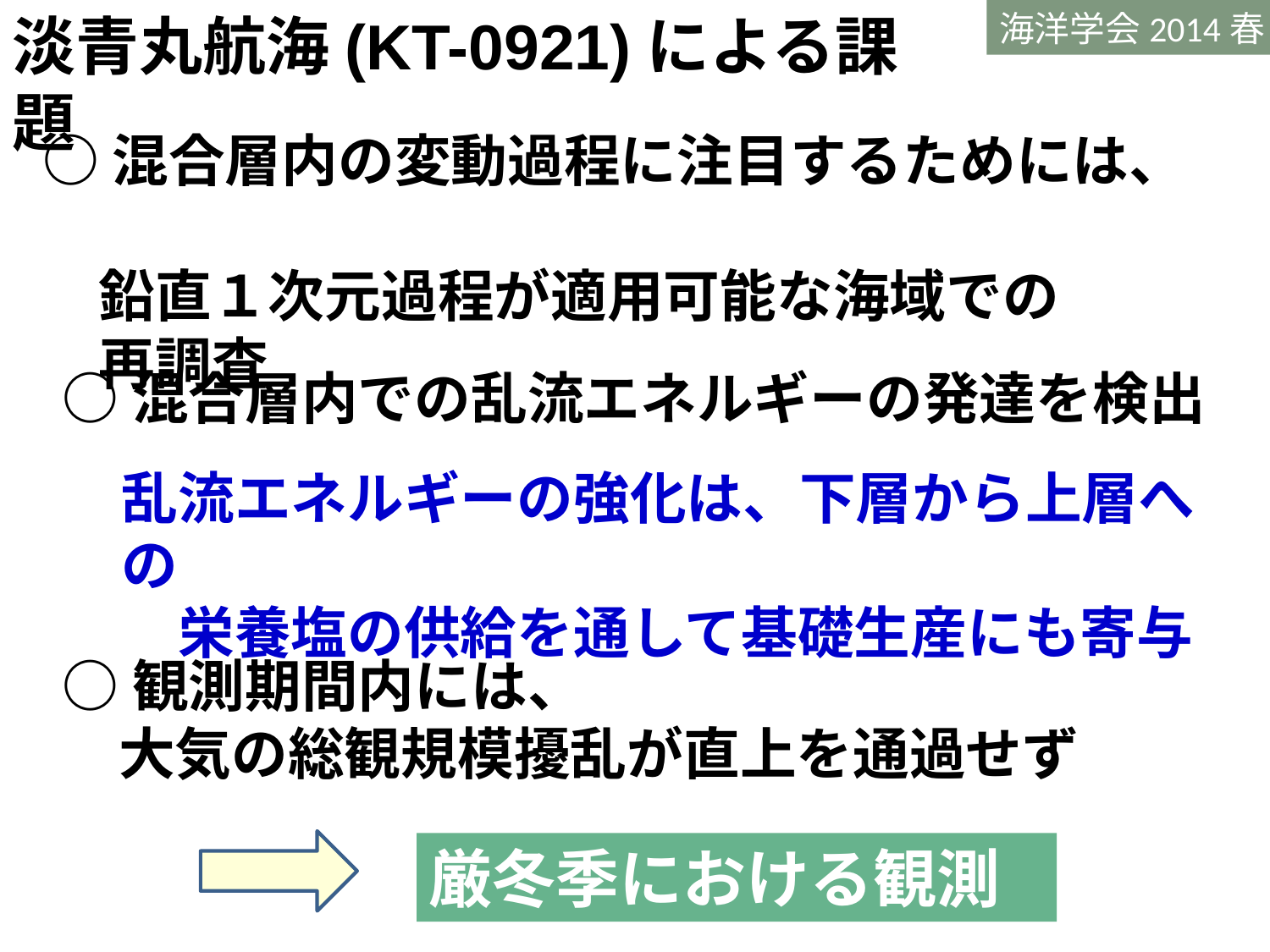

淡青丸航海(KT-0921)による課題
海洋学会2014春
○混合層内の変動過程に注目するためには、
　鉛直１次元過程が適用可能な海域での
　再調査
○混合層内での乱流エネルギーの発達を検出
乱流エネルギーの強化は、下層から上層への
　栄養塩の供給を通して基礎生産にも寄与
○観測期間内には、
　大気の総観規模擾乱が直上を通過せず

厳冬季における観測